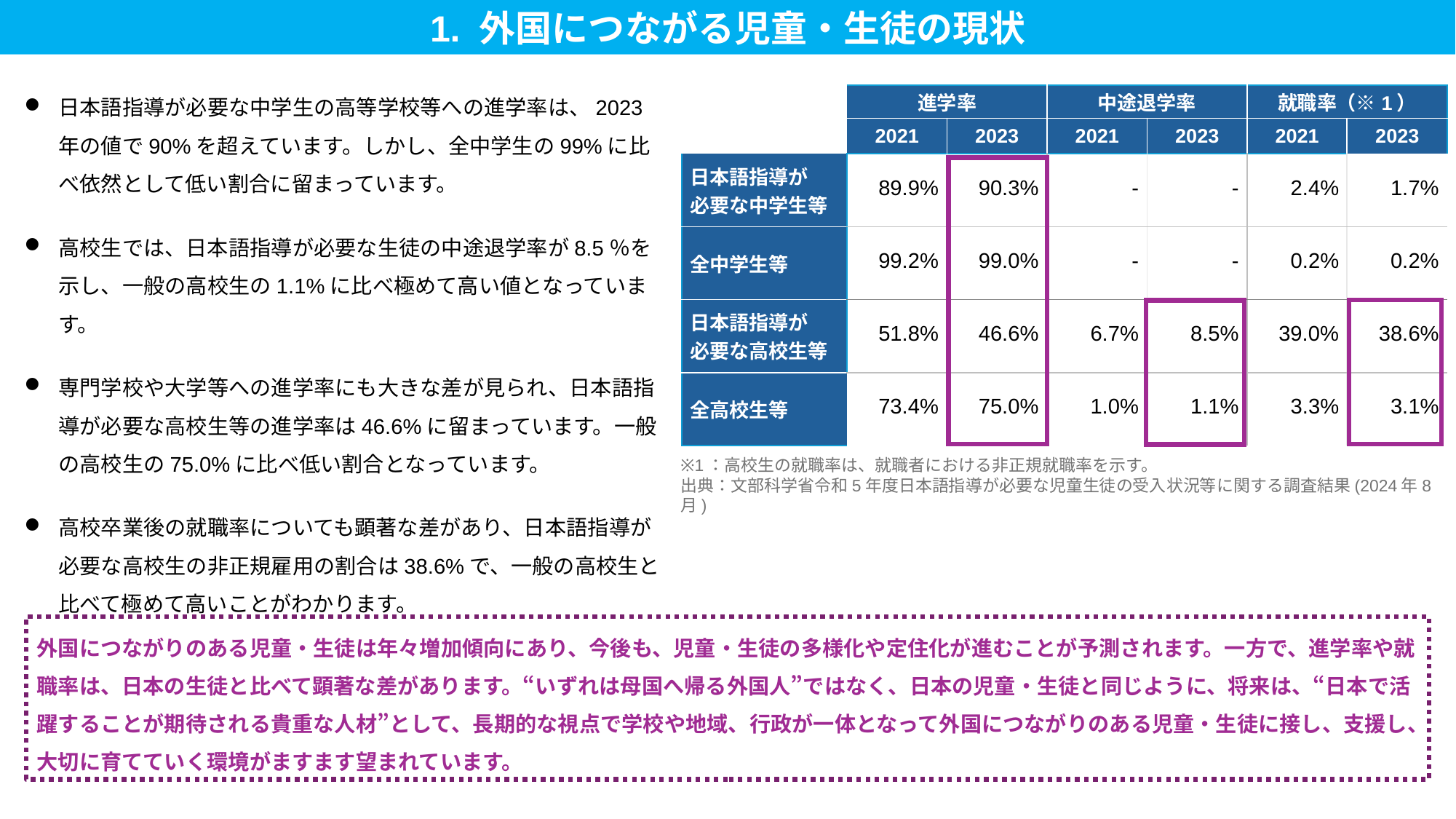

1. 外国につながる児童・生徒の現状
日本語指導が必要な中学生の高等学校等への進学率は、2023年の値で90%を超えています。しかし、全中学生の99%に比べ依然として低い割合に留まっています。

高校生では、日本語指導が必要な生徒の中途退学率が8.5％を示し、一般の高校生の1.1%に比べ極めて高い値となっています。

専門学校や大学等への進学率にも大きな差が見られ、日本語指導が必要な高校生等の進学率は46.6%に留まっています。一般の高校生の75.0%に比べ低い割合となっています。

高校卒業後の就職率についても顕著な差があり、日本語指導が必要な高校生の非正規雇用の割合は38.6%で、一般の高校生と比べて極めて高いことがわかります。
|  | 進学率 |  | 中途退学率 |  | 就職率（※1） |  |
| --- | --- | --- | --- | --- | --- | --- |
|  | 2021 | 2023 | 2021 | 2023 | 2021 | 2023 |
| 日本語指導が 必要な中学生等 | 89.9% | 90.3% | - | - | 2.4% | 1.7% |
| 全中学生等 | 99.2% | 99.0% | - | - | 0.2% | 0.2% |
| 日本語指導が 必要な高校生等 | 51.8% | 46.6% | 6.7% | 8.5% | 39.0% | 38.6% |
| 全高校生等 | 73.4% | 75.0% | 1.0% | 1.1% | 3.3% | 3.1% |

※1：高校生の就職率は、就職者における非正規就職率を示す。
出典：文部科学省令和5年度日本語指導が必要な児童生徒の受入状況等に関する調査結果(2024年8月)
外国につながりのある児童・生徒は年々増加傾向にあり、今後も、児童・生徒の多様化や定住化が進むことが予測されます。一方で、進学率や就職率は、日本の生徒と比べて顕著な差があります。“いずれは母国へ帰る外国人”ではなく、日本の児童・生徒と同じように、将来は、“日本で活躍することが期待される貴重な人材”として、長期的な視点で学校や地域、行政が一体となって外国につながりのある児童・生徒に接し、支援し、大切に育てていく環境がますます望まれています。